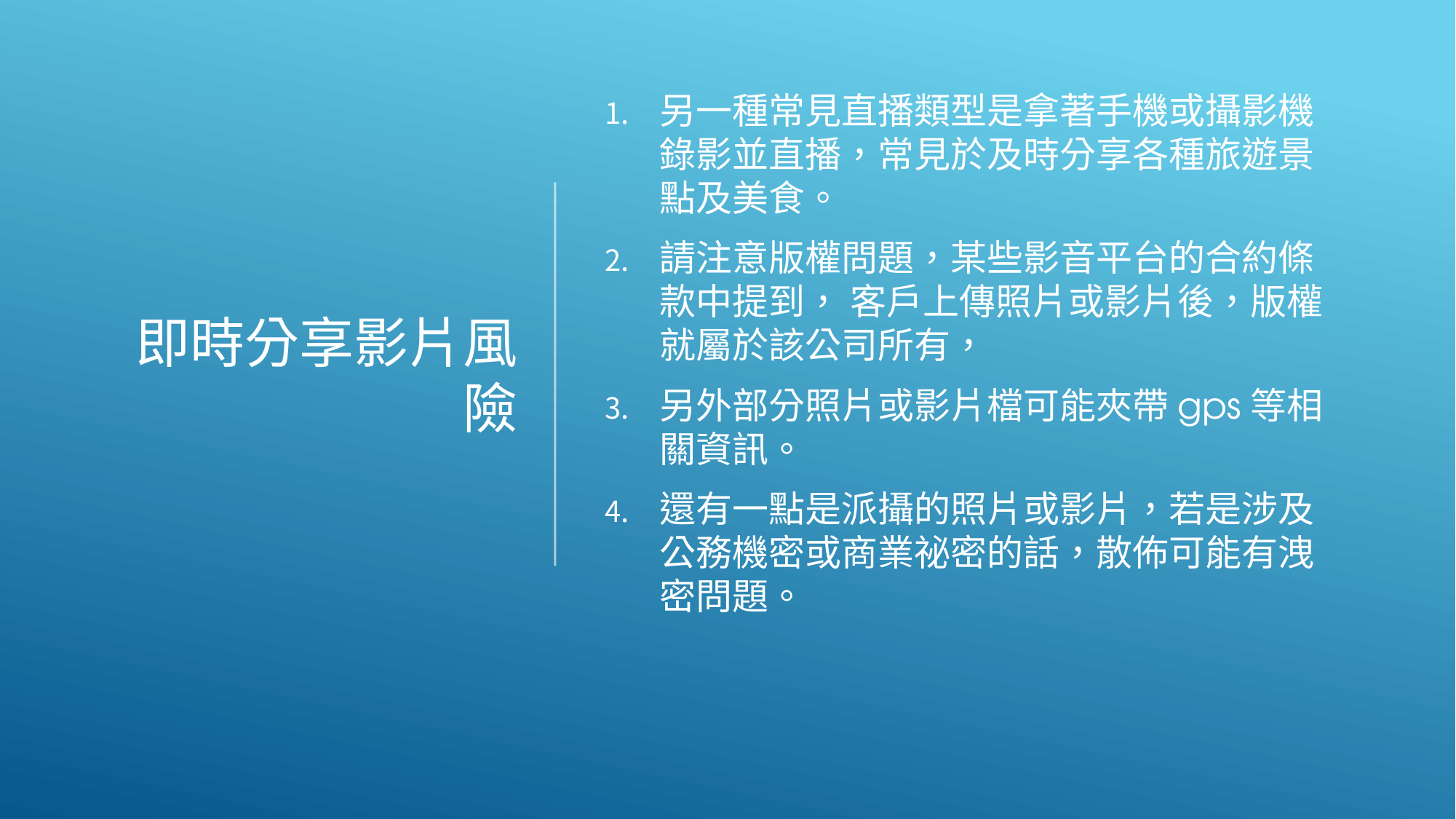

# 即時分享影片風險
另一種常見直播類型是拿著手機或攝影機錄影並直播，常見於及時分享各種旅遊景點及美食。
請注意版權問題，某些影音平台的合約條款中提到， 客戶上傳照片或影片後，版權就屬於該公司所有，
另外部分照片或影片檔可能夾帶gps等相關資訊。
還有一點是派攝的照片或影片，若是涉及公務機密或商業祕密的話，散佈可能有洩密問題。